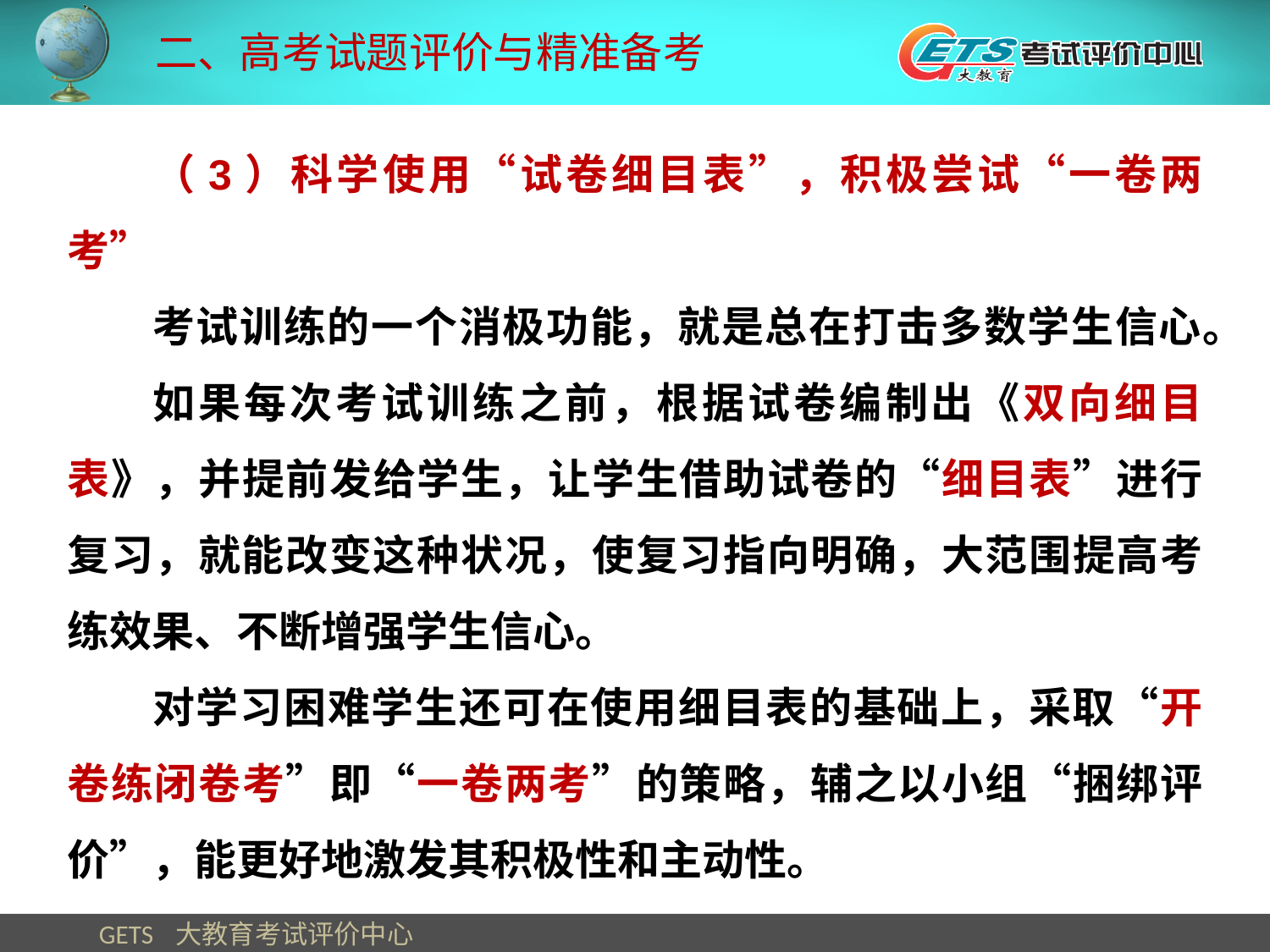

二、高考试题评价与精准备考
（3）科学使用“试卷细目表”，积极尝试“一卷两考”
考试训练的一个消极功能，就是总在打击多数学生信心。
如果每次考试训练之前，根据试卷编制出《双向细目表》，并提前发给学生，让学生借助试卷的“细目表”进行复习，就能改变这种状况，使复习指向明确，大范围提高考练效果、不断增强学生信心。
对学习困难学生还可在使用细目表的基础上，采取“开卷练闭卷考”即“一卷两考”的策略，辅之以小组“捆绑评价”，能更好地激发其积极性和主动性。